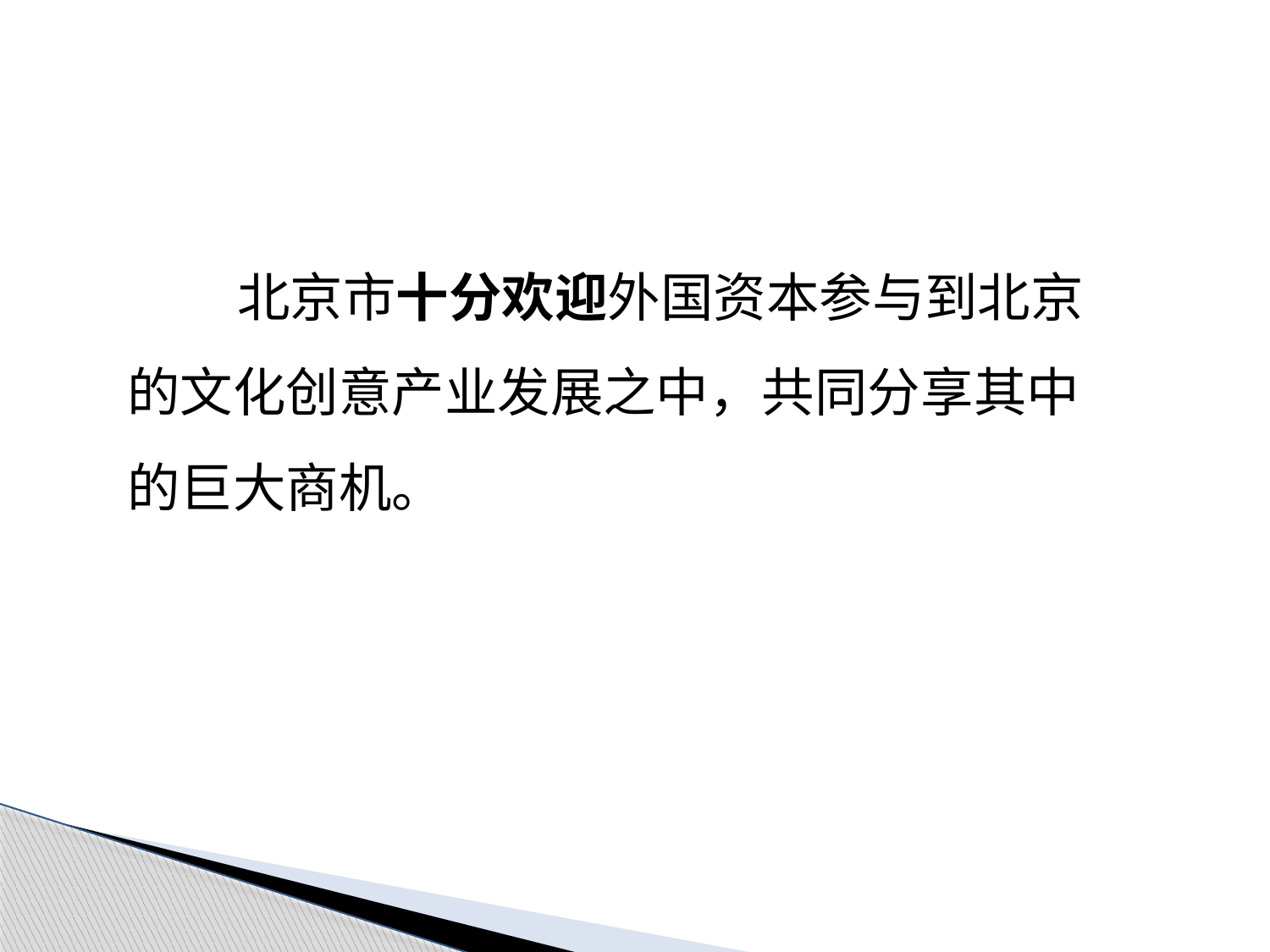

北京市十分欢迎外国资本参与到北京的文化创意产业发展之中，共同分享其中的巨大商机。